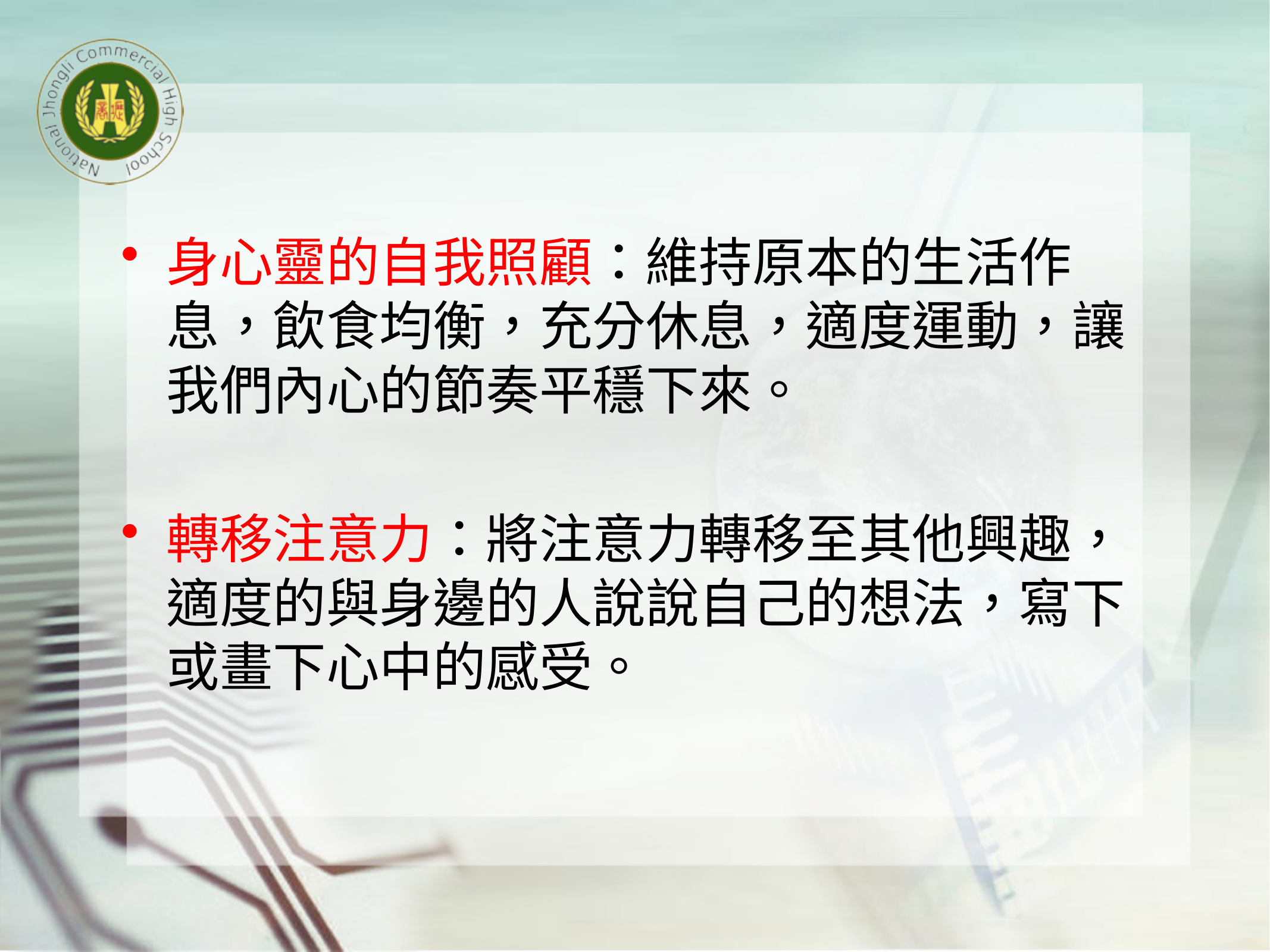

#
身心靈的自我照顧：維持原本的生活作息，飲食均衡，充分休息，適度運動，讓我們內心的節奏平穩下來。

轉移注意力：將注意力轉移至其他興趣，適度的與身邊的人說說自己的想法，寫下或畫下心中的感受。